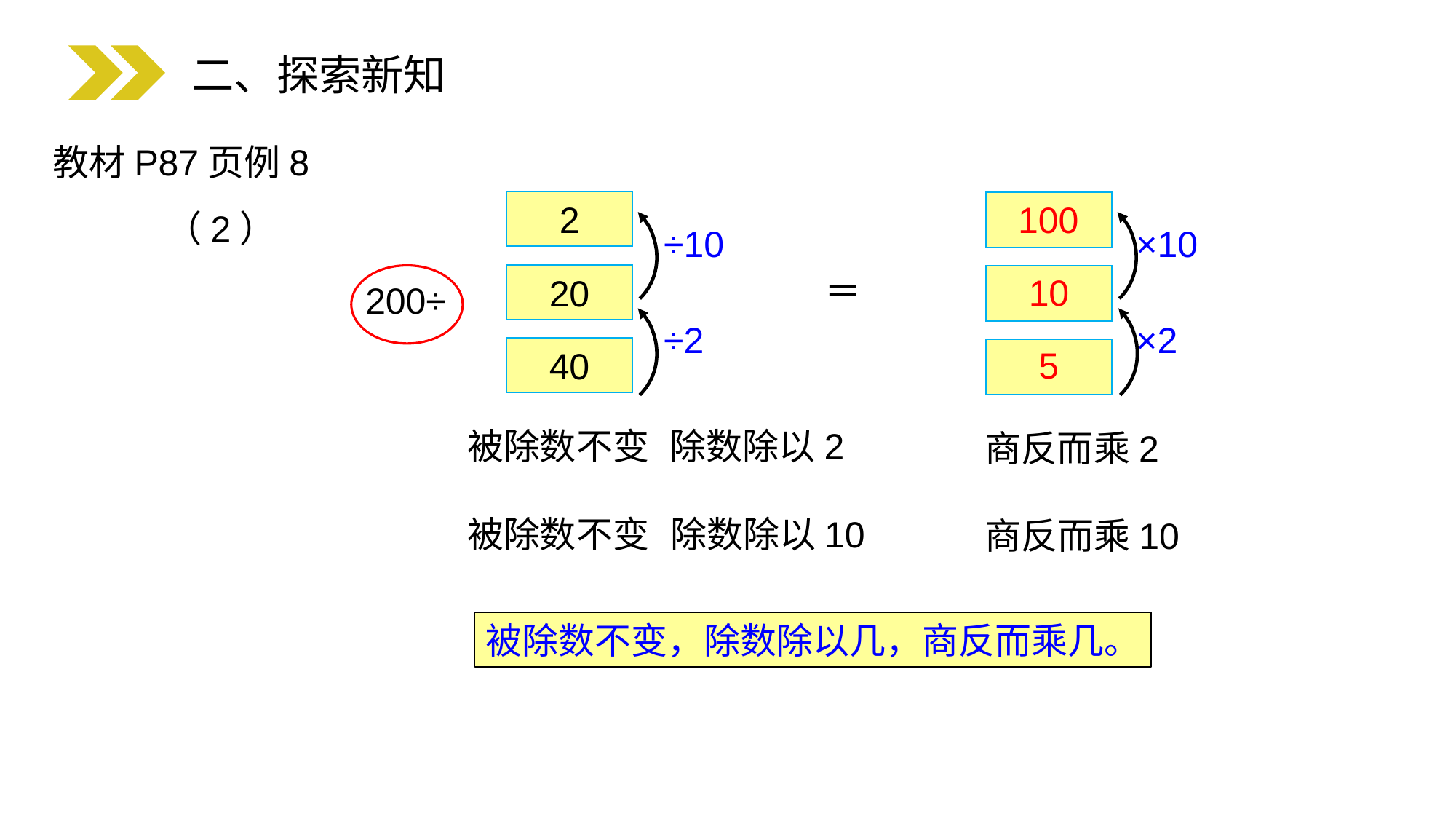

二、探索新知
教材P87页例8
100
2
20
200÷
40

＝

（2）
÷10
×10
10

÷2
×2
5
除数除以2
被除数不变
商反而乘2
除数除以10
被除数不变
商反而乘10
被除数不变，除数除以几，商反而乘几。